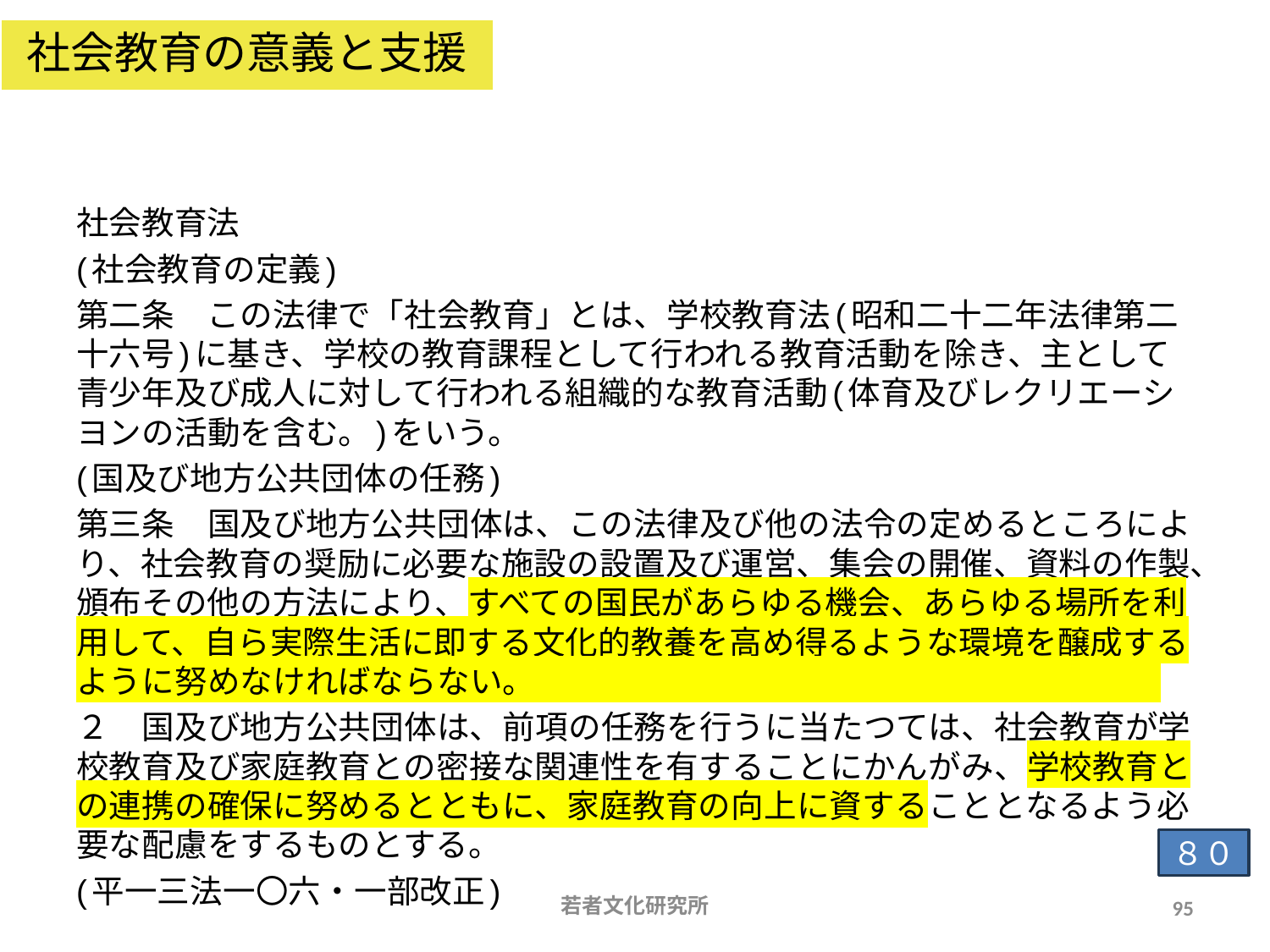

社会教育の意義と支援
# 社会教育の定義　人々の暮らしと仕事に結びついた学習
社会教育法
(社会教育の定義)
第二条　この法律で「社会教育」とは、学校教育法(昭和二十二年法律第二十六号)に基き、学校の教育課程として行われる教育活動を除き、主として青少年及び成人に対して行われる組織的な教育活動(体育及びレクリエーシヨンの活動を含む。)をいう。
(国及び地方公共団体の任務)
第三条　国及び地方公共団体は、この法律及び他の法令の定めるところにより、社会教育の奨励に必要な施設の設置及び運営、集会の開催、資料の作製、頒布その他の方法により、すべての国民があらゆる機会、あらゆる場所を利用して、自ら実際生活に即する文化的教養を高め得るような環境を醸成するように努めなければならない。
２　国及び地方公共団体は、前項の任務を行うに当たつては、社会教育が学校教育及び家庭教育との密接な関連性を有することにかんがみ、学校教育との連携の確保に努めるとともに、家庭教育の向上に資することとなるよう必要な配慮をするものとする。
(平一三法一〇六・一部改正)
８０
若者文化研究所
95